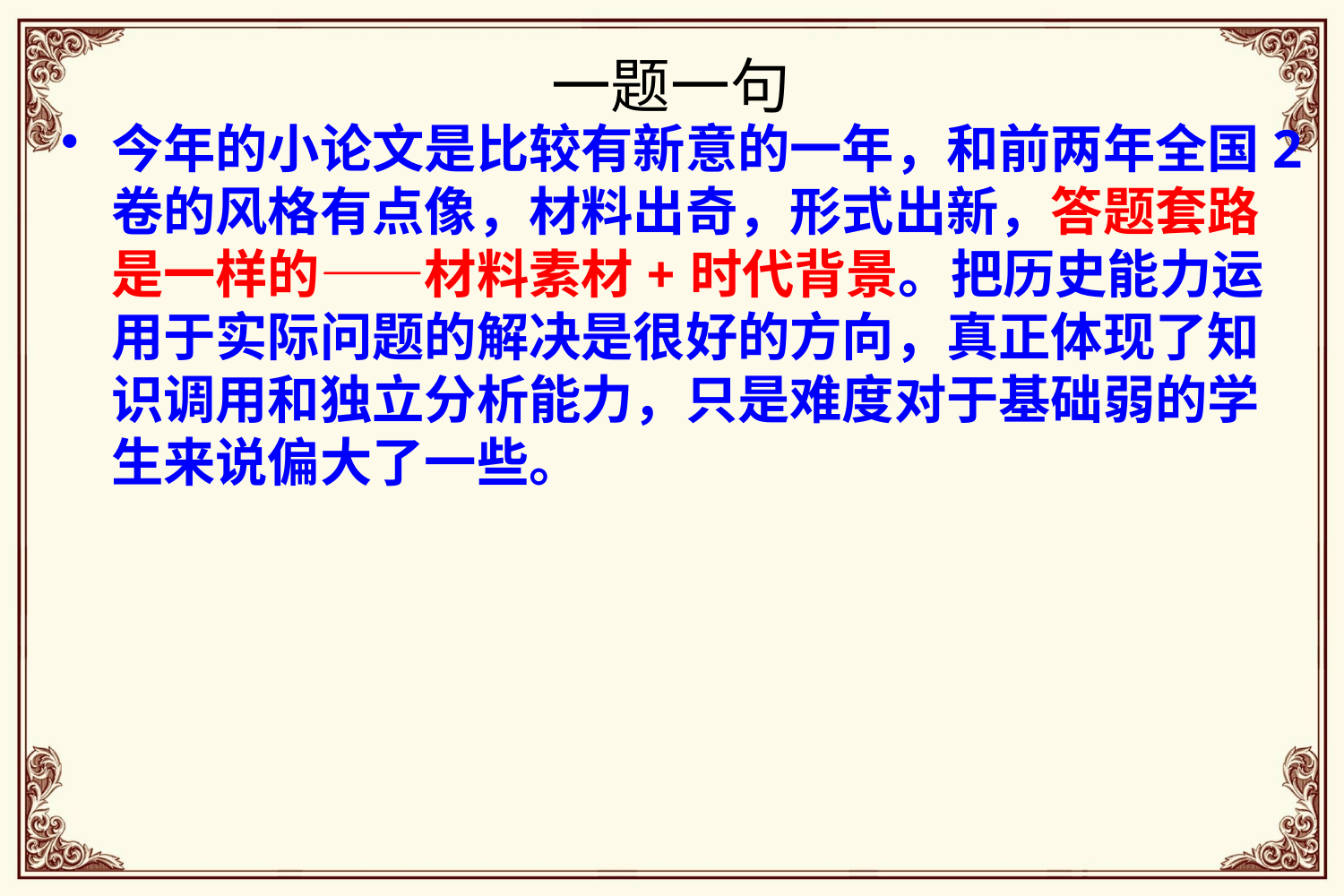

# 一题一句
今年的小论文是比较有新意的一年，和前两年全国2卷的风格有点像，材料出奇，形式出新，答题套路是一样的——材料素材+时代背景。把历史能力运用于实际问题的解决是很好的方向，真正体现了知识调用和独立分析能力，只是难度对于基础弱的学生来说偏大了一些。